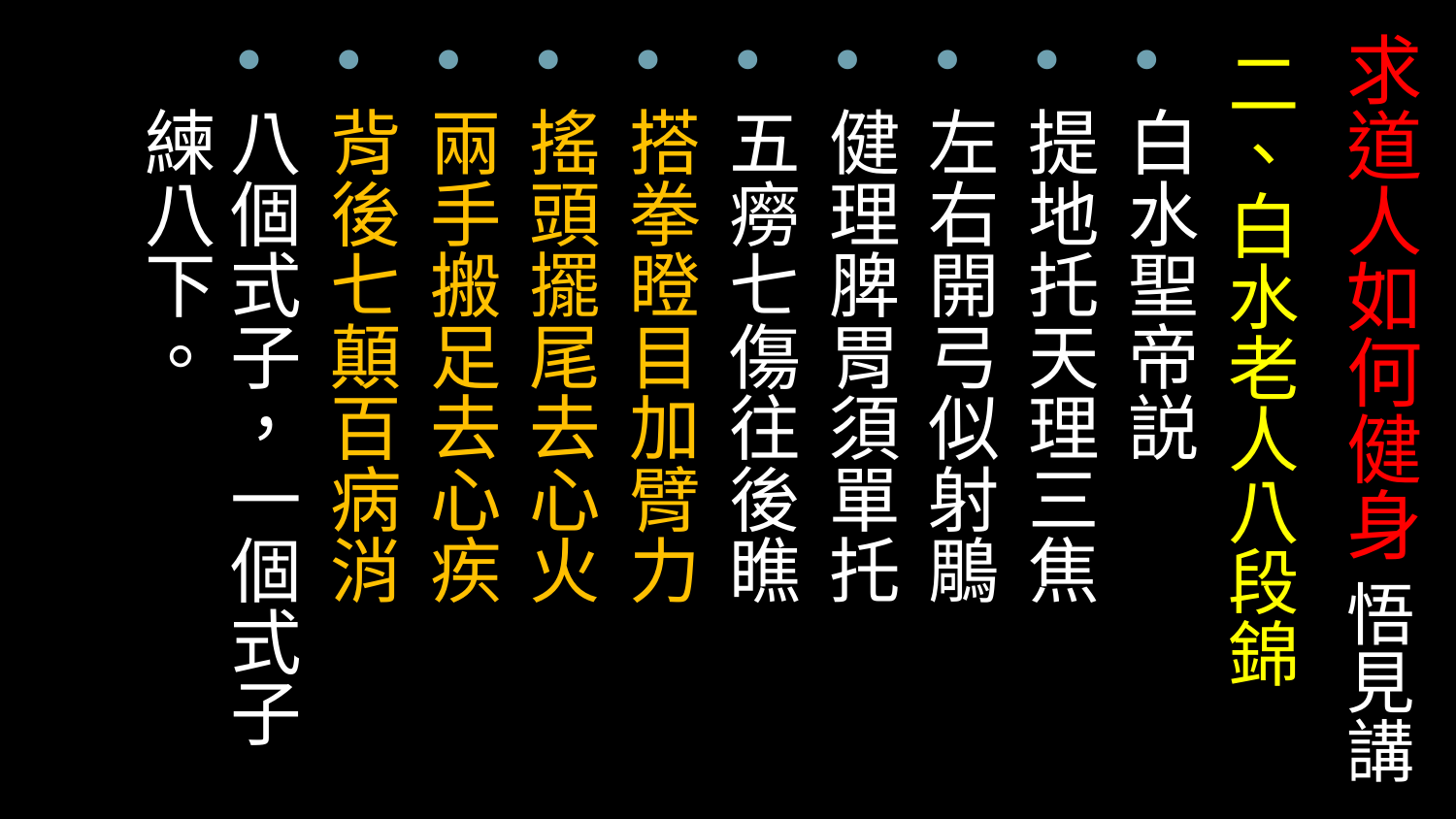

# 求道人如何健身 悟見講
二、白水老人八段錦
白水聖帝説
提地托天理三焦
左右開弓似射鵰
健理脾胃須單托
五癆七傷往後瞧
搭拳瞪目加臂力
搖頭擺尾去心火
兩手搬足去心疾
背後七顛百病消
八個式子，一個式子練八下。